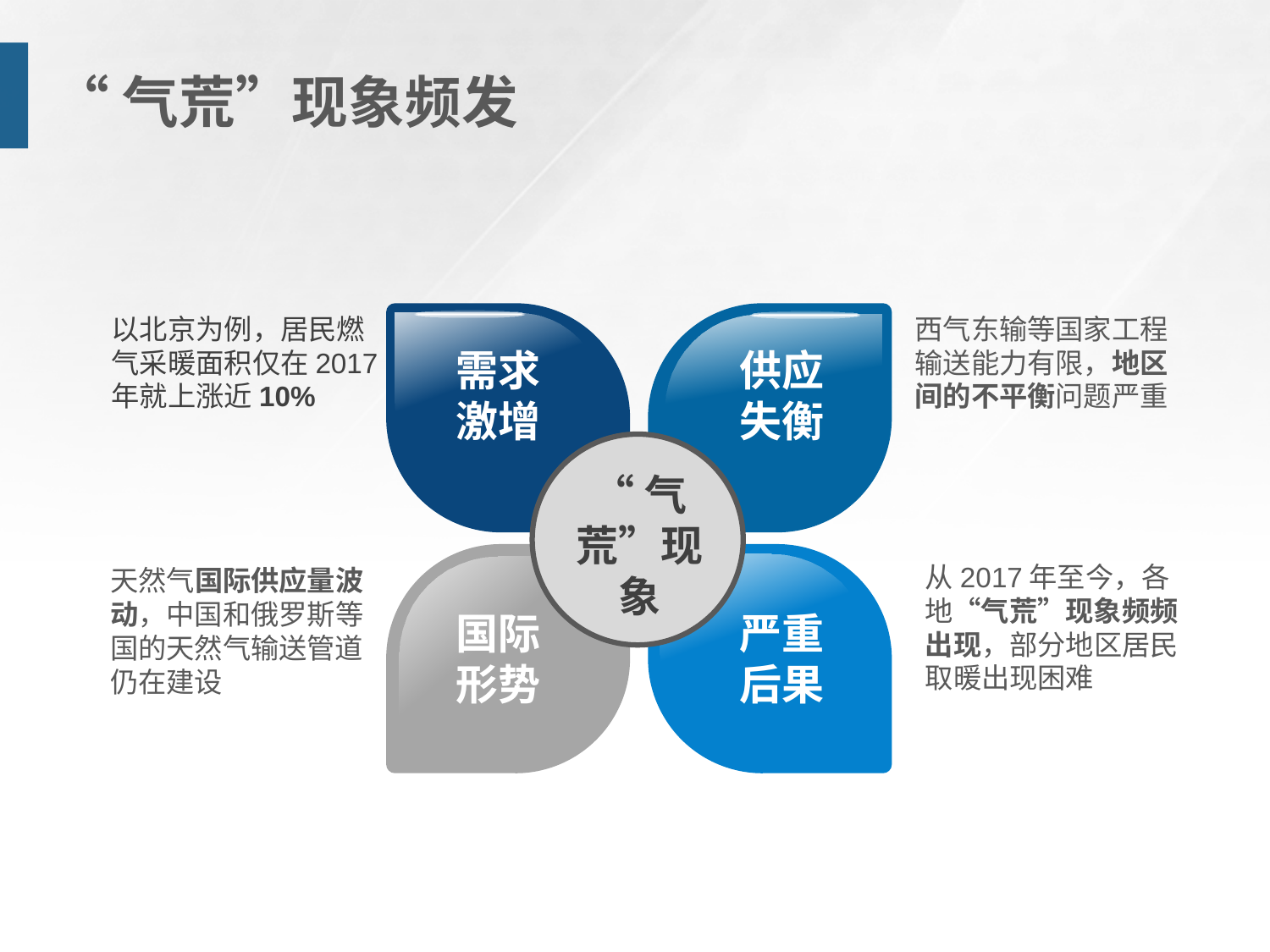

# “气荒”现象频发
以北京为例，居民燃气采暖面积仅在2017年就上涨近10%
西气东输等国家工程输送能力有限，地区间的不平衡问题严重

需求
激增

供应
失衡

“气荒”现象

国际
形势

严重
后果
从2017年至今，各地“气荒”现象频频出现，部分地区居民取暖出现困难
天然气国际供应量波动，中国和俄罗斯等国的天然气输送管道仍在建设